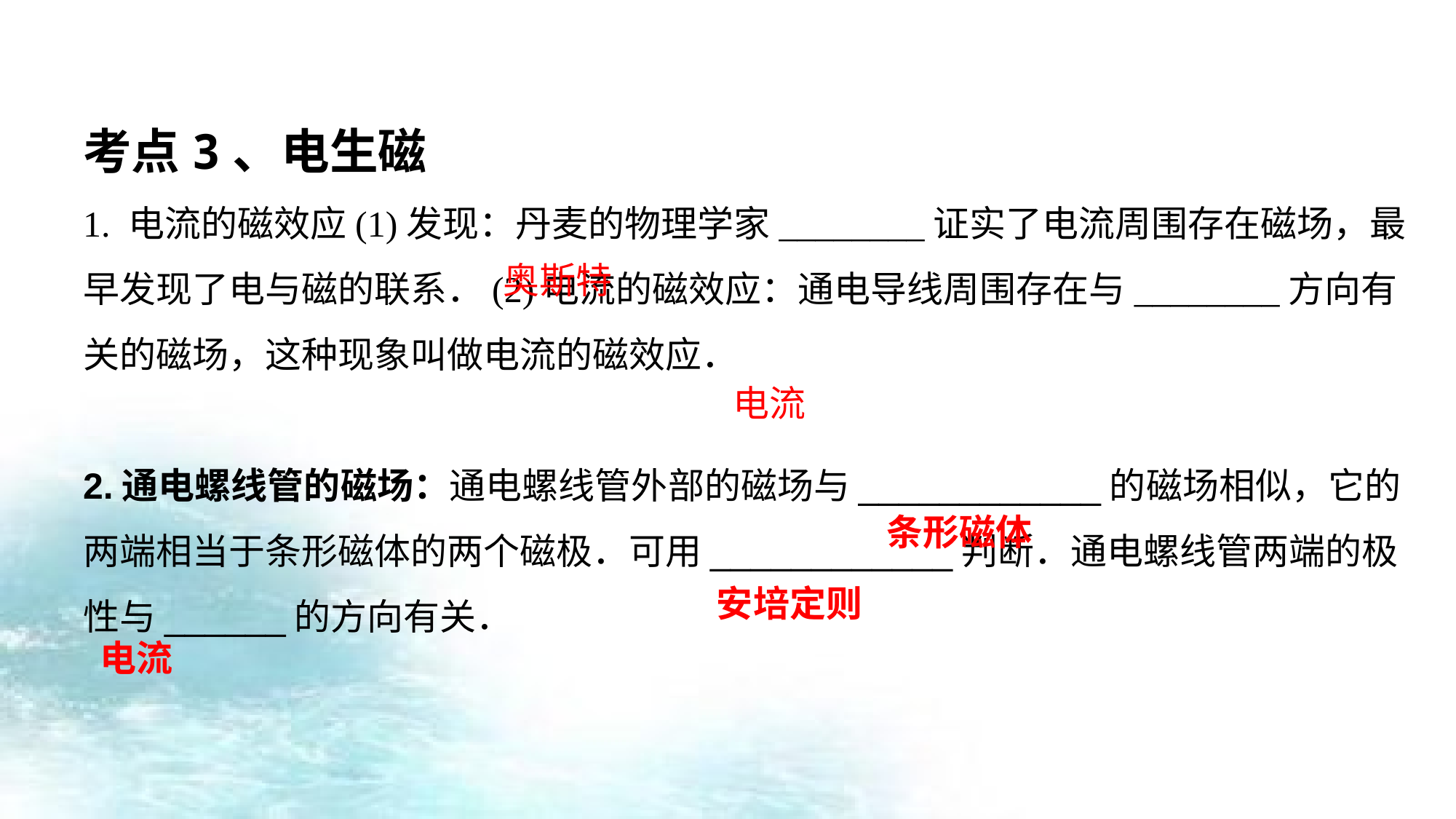

考点3、电生磁
1. 电流的磁效应(1)发现：丹麦的物理学家________证实了电流周围存在磁场，最早发现了电与磁的联系．(2)电流的磁效应：通电导线周围存在与________方向有关的磁场，这种现象叫做电流的磁效应．

2.通电螺线管的磁场：通电螺线管外部的磁场与____________的磁场相似，它的两端相当于条形磁体的两个磁极．可用____________判断．通电螺线管两端的极性与______的方向有关．

奥斯特
电流
条形磁体
安培定则
电流